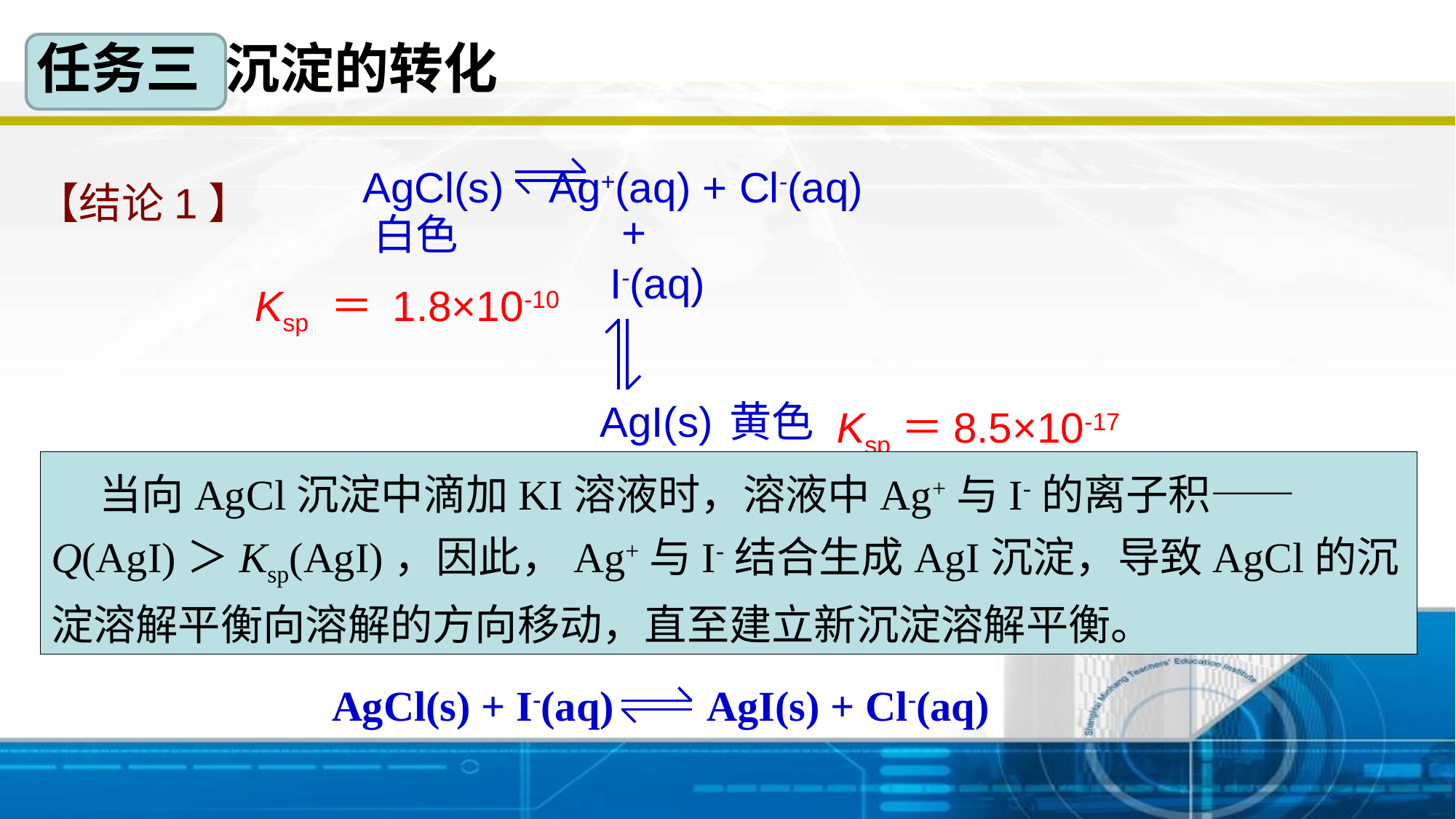

任务三  沉淀的转化

AgCl(s)    Ag+(aq) + Cl-(aq)
【结论1】
 +
I-(aq)
白色
Ksp ＝ 1.8×10-10
Ksp＝8.5×10-17
AgI(s)
黄色
    当向AgCl沉淀中滴加KI溶液时，溶液中Ag+与I-的离子积—— Q(AgI)＞Ksp(AgI)，因此，Ag+与I-结合生成AgI沉淀，导致AgCl的沉淀溶解平衡向溶解的方向移动，直至建立新沉淀溶解平衡。
AgCl(s) + I-(aq)         AgI(s) + Cl-(aq)